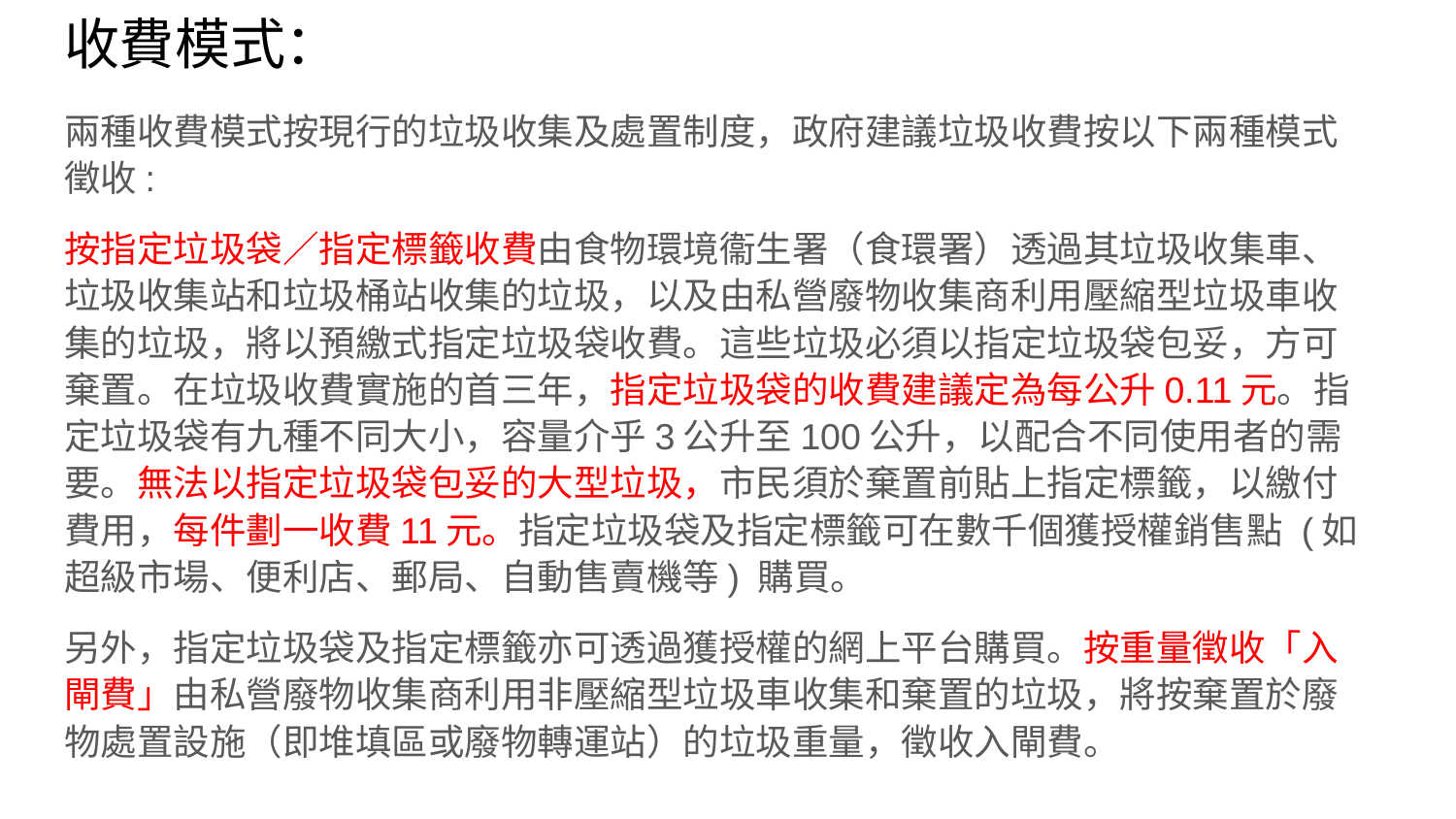

# 收費模式：
兩種收費模式按現行的垃圾收集及處置制度，政府建議垃圾收費按以下兩種模式徵收:
按指定垃圾袋／指定標籤收費由食物環境衞生署（食環署）透過其垃圾收集車、垃圾收集站和垃圾桶站收集的垃圾，以及由私營廢物收集商利用壓縮型垃圾車收集的垃圾，將以預繳式指定垃圾袋收費。這些垃圾必須以指定垃圾袋包妥，方可棄置。在垃圾收費實施的首三年，指定垃圾袋的收費建議定為每公升0.11元。指定垃圾袋有九種不同大小，容量介乎3公升至100公升，以配合不同使用者的需要。無法以指定垃圾袋包妥的大型垃圾，市民須於棄置前貼上指定標籤，以繳付費用，每件劃一收費11元。指定垃圾袋及指定標籤可在數千個獲授權銷售點 (如超級市場、便利店、郵局、自動售賣機等) 購買。
另外，指定垃圾袋及指定標籤亦可透過獲授權的網上平台購買。按重量徵收「入閘費」由私營廢物收集商利用非壓縮型垃圾車收集和棄置的垃圾，將按棄置於廢物處置設施（即堆填區或廢物轉運站）的垃圾重量，徵收入閘費。